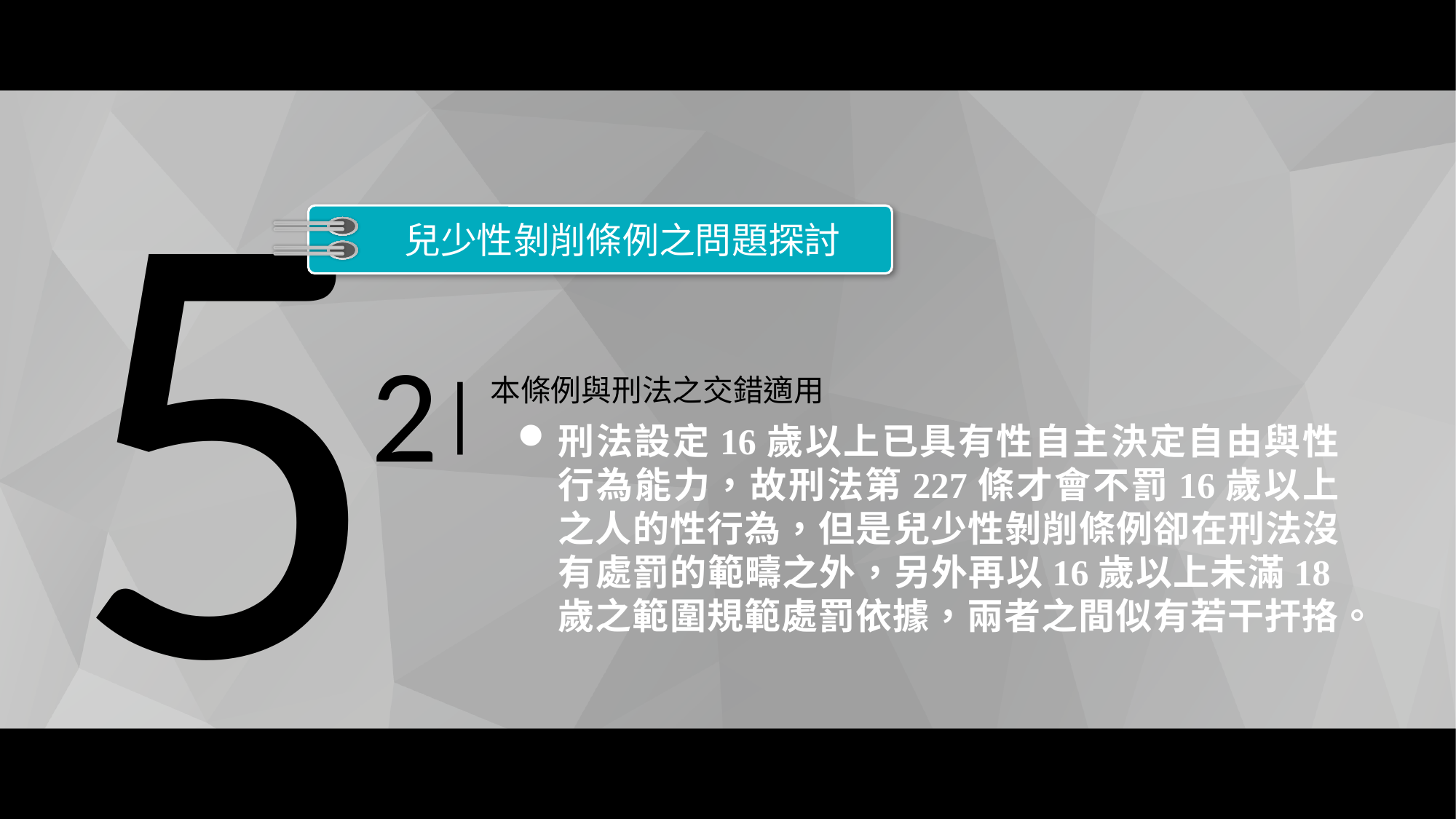

5

兒少性剝削條例之問題探討
2
|
本條例與刑法之交錯適用
刑法設定16歲以上已具有性自主決定自由與性行為能力，故刑法第227條才會不罰16歲以上之人的性行為，但是兒少性剝削條例卻在刑法沒有處罰的範疇之外，另外再以16歲以上未滿18歲之範圍規範處罰依據，兩者之間似有若干扞挌。